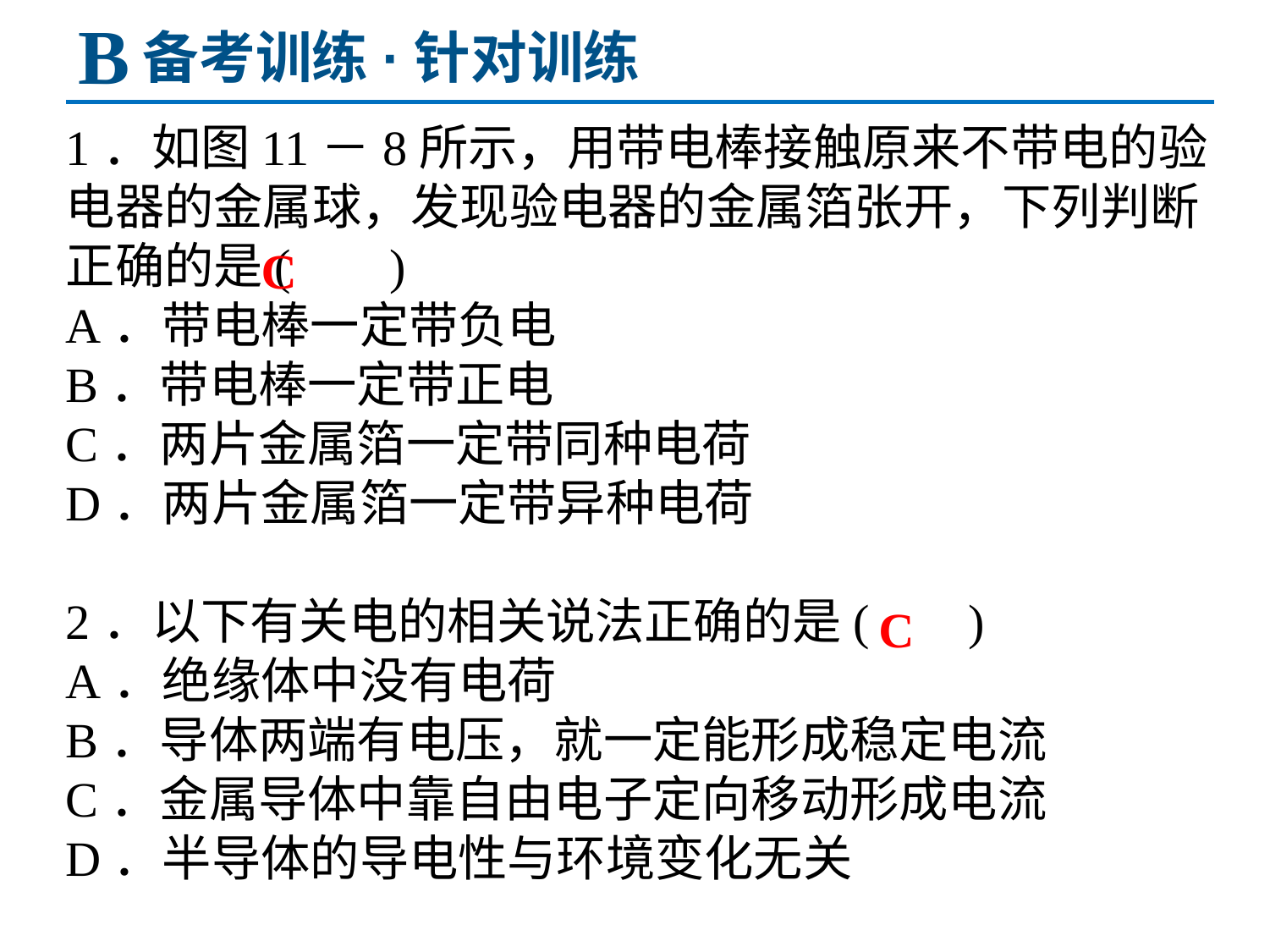

B
备考训练·针对训练
1．如图11－8所示，用带电棒接触原来不带电的验电器的金属球，发现验电器的金属箔张开，下列判断正确的是(        )
A．带电棒一定带负电
B．带电棒一定带正电
C．两片金属箔一定带同种电荷
D．两片金属箔一定带异种电荷

2．以下有关电的相关说法正确的是(        )
A．绝缘体中没有电荷
B．导体两端有电压，就一定能形成稳定电流
C．金属导体中靠自由电子定向移动形成电流
D．半导体的导电性与环境变化无关
C
C